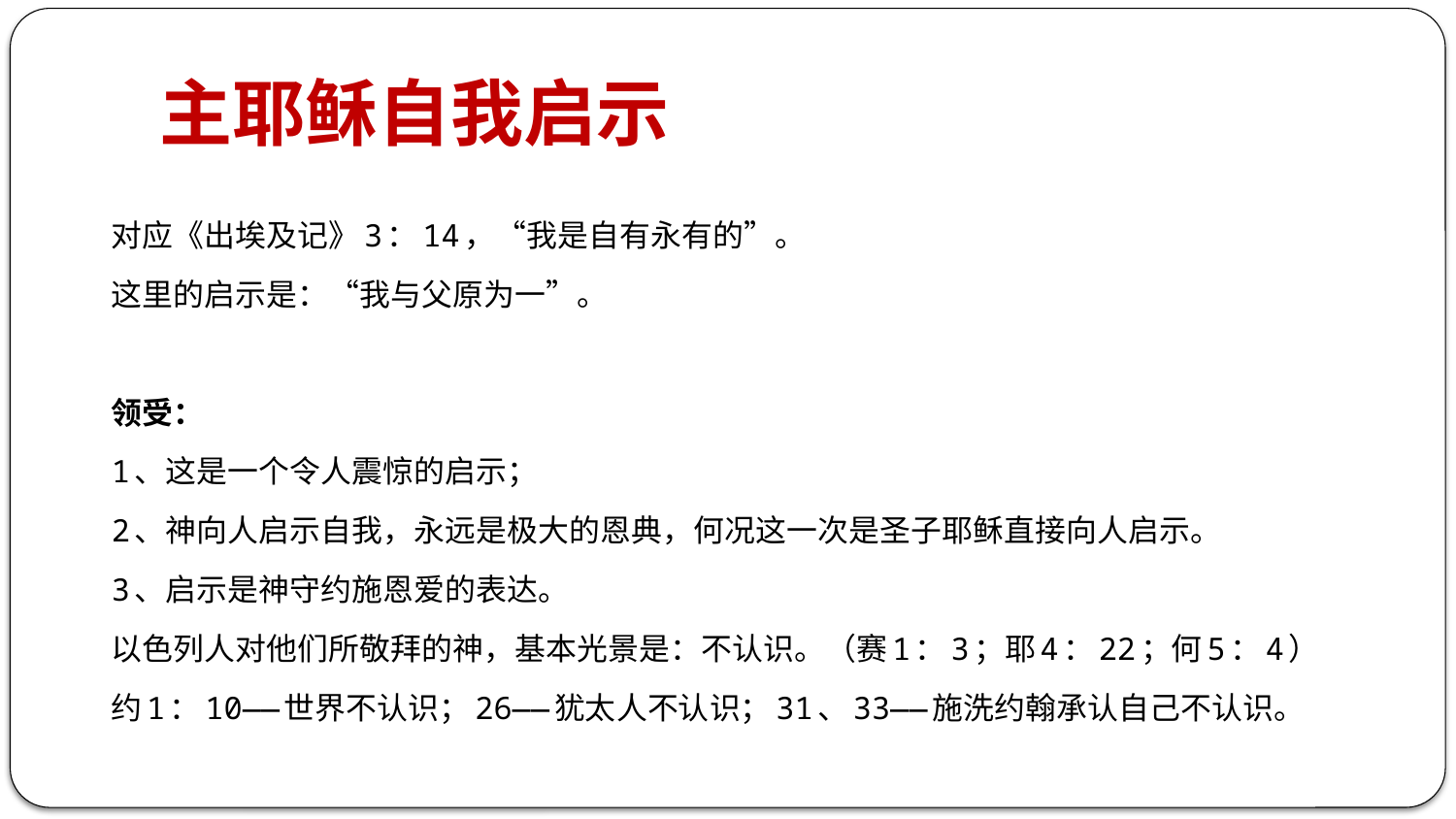

# 主耶稣自我启示

对应《出埃及记》3：14，“我是自有永有的”。
这里的启示是：“我与父原为一”。

领受：
1、这是一个令人震惊的启示；
2、神向人启示自我，永远是极大的恩典，何况这一次是圣子耶稣直接向人启示。
3、启示是神守约施恩爱的表达。
以色列人对他们所敬拜的神，基本光景是：不认识。（赛1：3；耶4：22；何5：4）
约1：10——世界不认识；26——犹太人不认识；31、33——施洗约翰承认自己不认识。